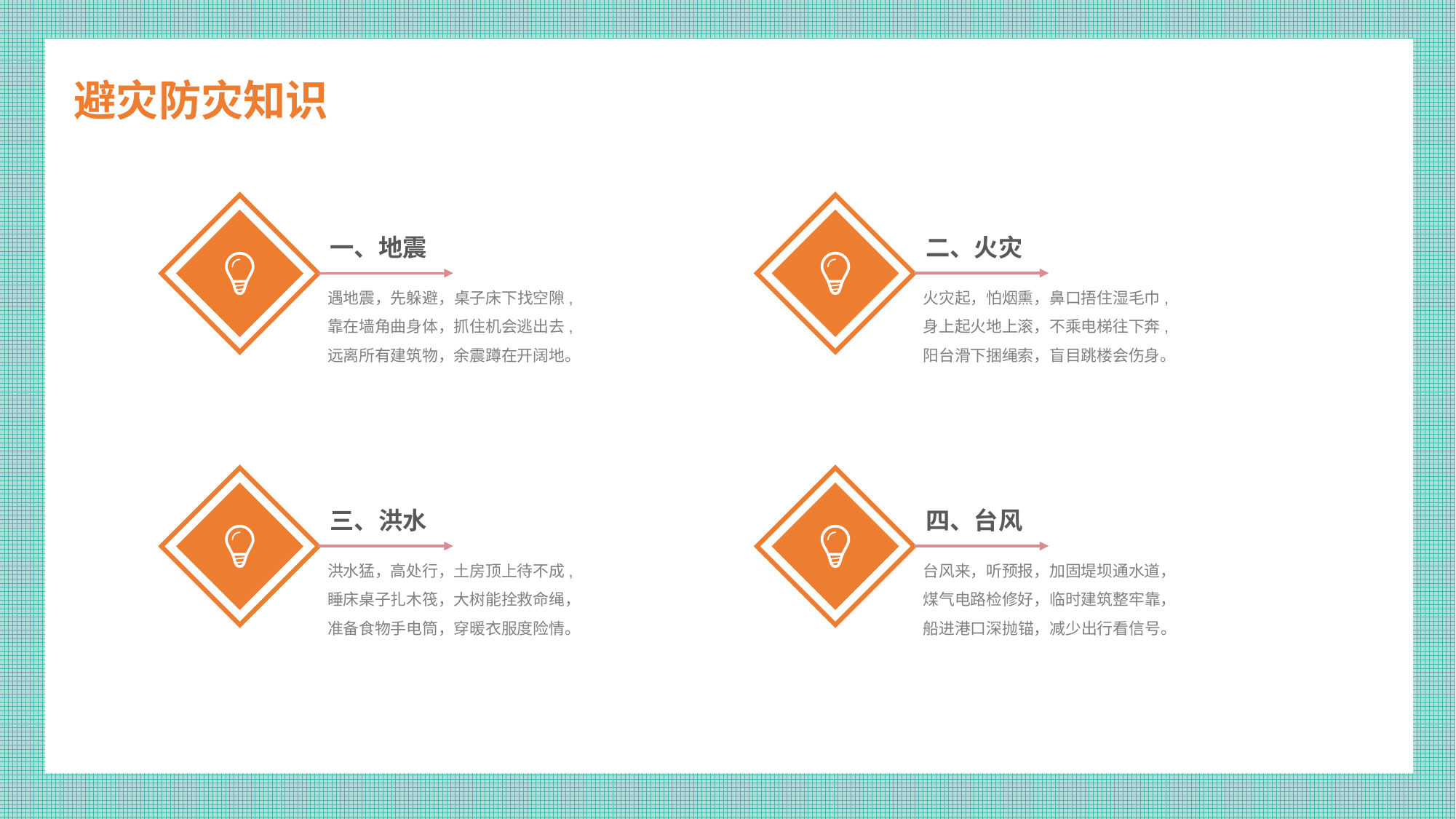

避灾防灾知识

二、火灾

火灾起，怕烟熏，鼻口捂住湿毛巾,
身上起火地上滚，不乘电梯往下奔,
阳台滑下捆绳索，盲目跳楼会伤身。

一、地震

遇地震，先躲避，桌子床下找空隙,
靠在墙角曲身体，抓住机会逃出去,
远离所有建筑物，余震蹲在开阔地。

三、洪水

洪水猛，高处行，土房顶上待不成,
睡床桌子扎木筏，大树能拴救命绳，
准备食物手电筒，穿暖衣服度险情。

四、台风

台风来，听预报，加固堤坝通水道，
煤气电路检修好，临时建筑整牢靠，
船进港口深抛锚，减少出行看信号。
PPT下载 http://www.1ppt.com/xiazai/